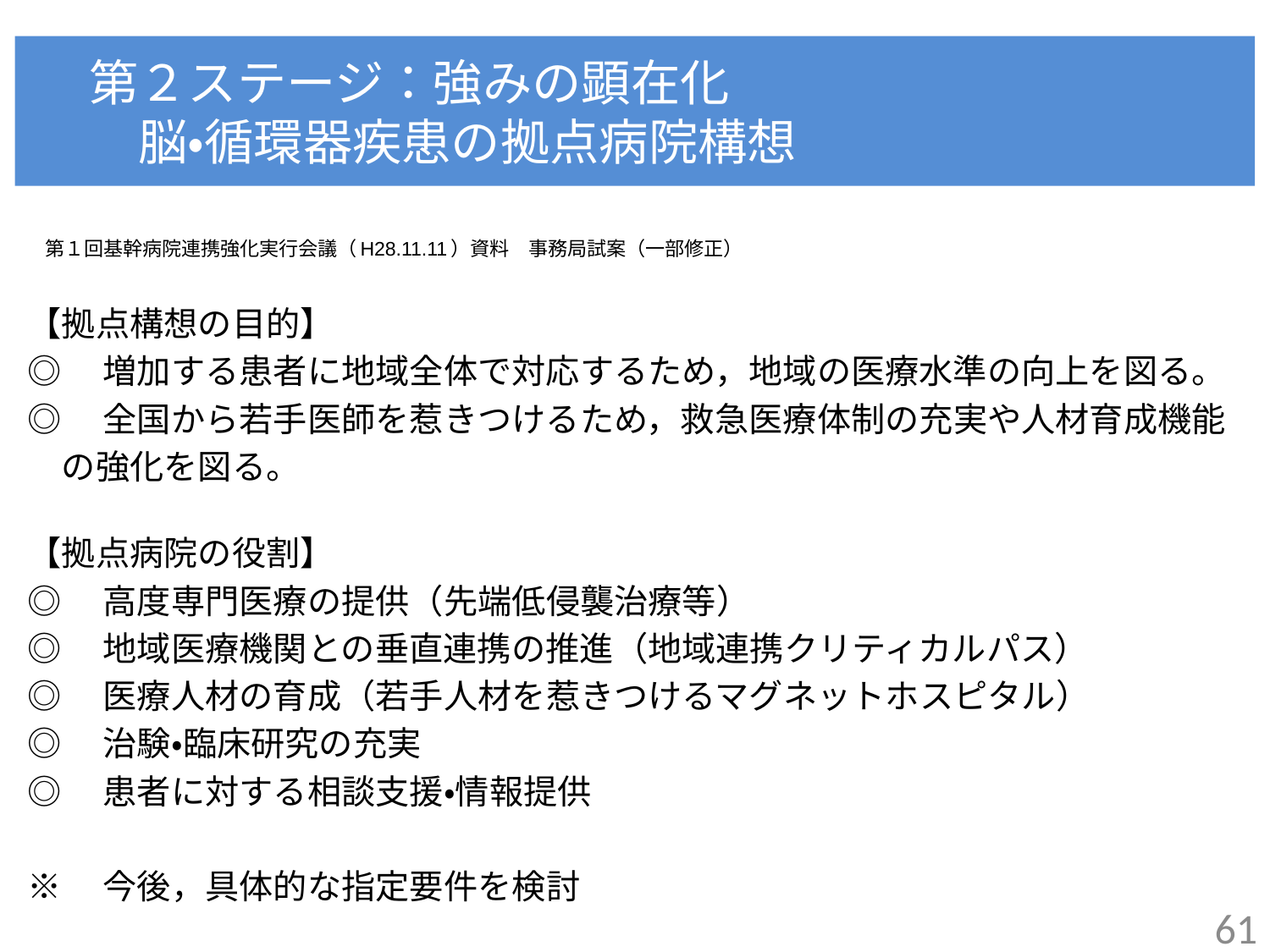

# 第２ステージ：強みの顕在化 　　脳・循環器疾患の拠点病院構想
第１回基幹病院連携強化実行会議（H28.11.11）資料　事務局試案（一部修正）
【拠点構想の目的】
◎　増加する患者に地域全体で対応するため，地域の医療水準の向上を図る。
◎　全国から若手医師を惹きつけるため，救急医療体制の充実や人材育成機能
　の強化を図る。

【拠点病院の役割】
◎　高度専門医療の提供（先端低侵襲治療等）
◎　地域医療機関との垂直連携の推進（地域連携クリティカルパス）
◎　医療人材の育成（若手人材を惹きつけるマグネットホスピタル）
◎　治験・臨床研究の充実
◎　患者に対する相談支援・情報提供

※　今後，具体的な指定要件を検討
61